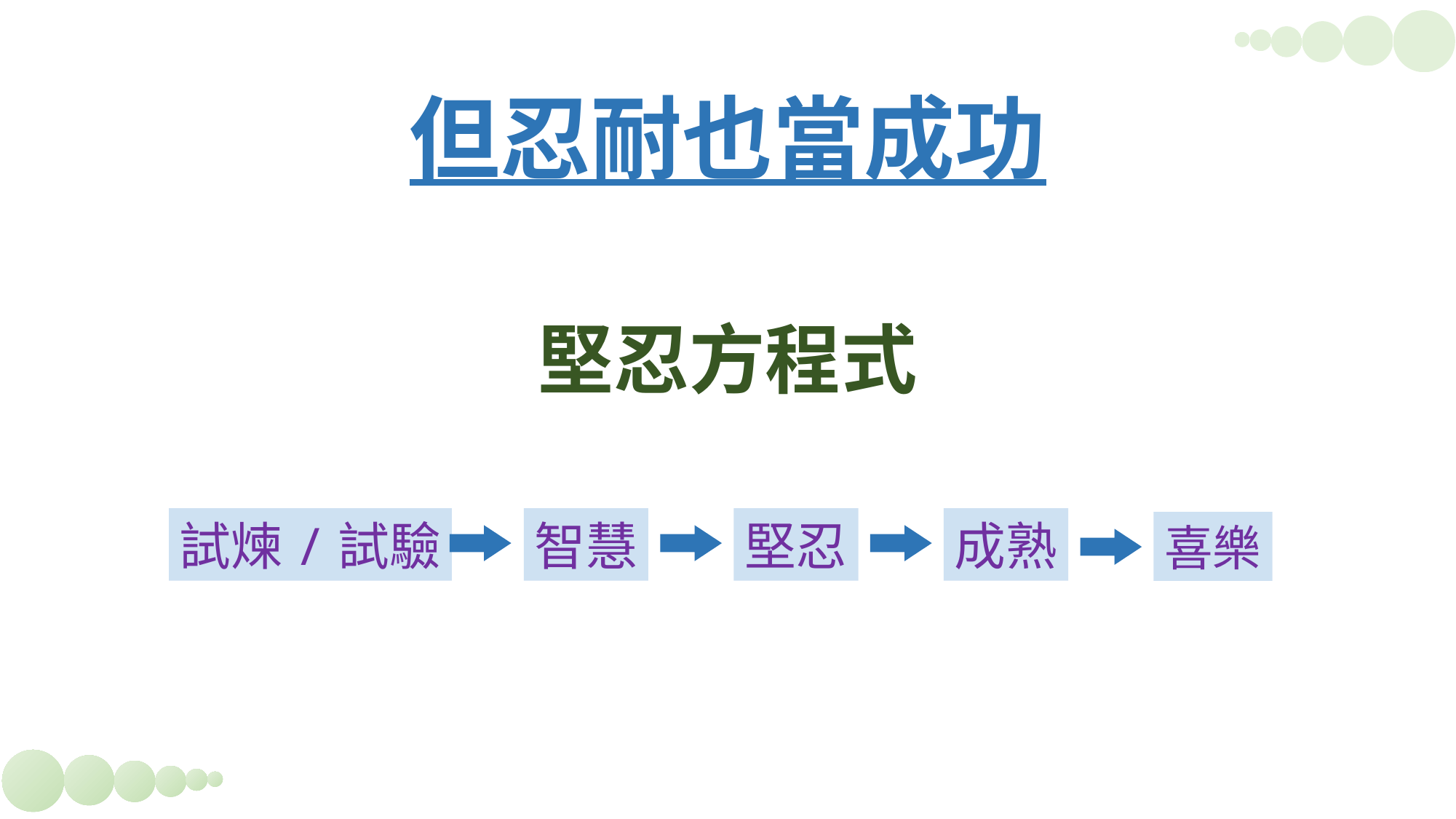

# 但忍耐也當成功
堅忍方程式
試煉/試驗
智慧
堅忍
成熟

喜樂